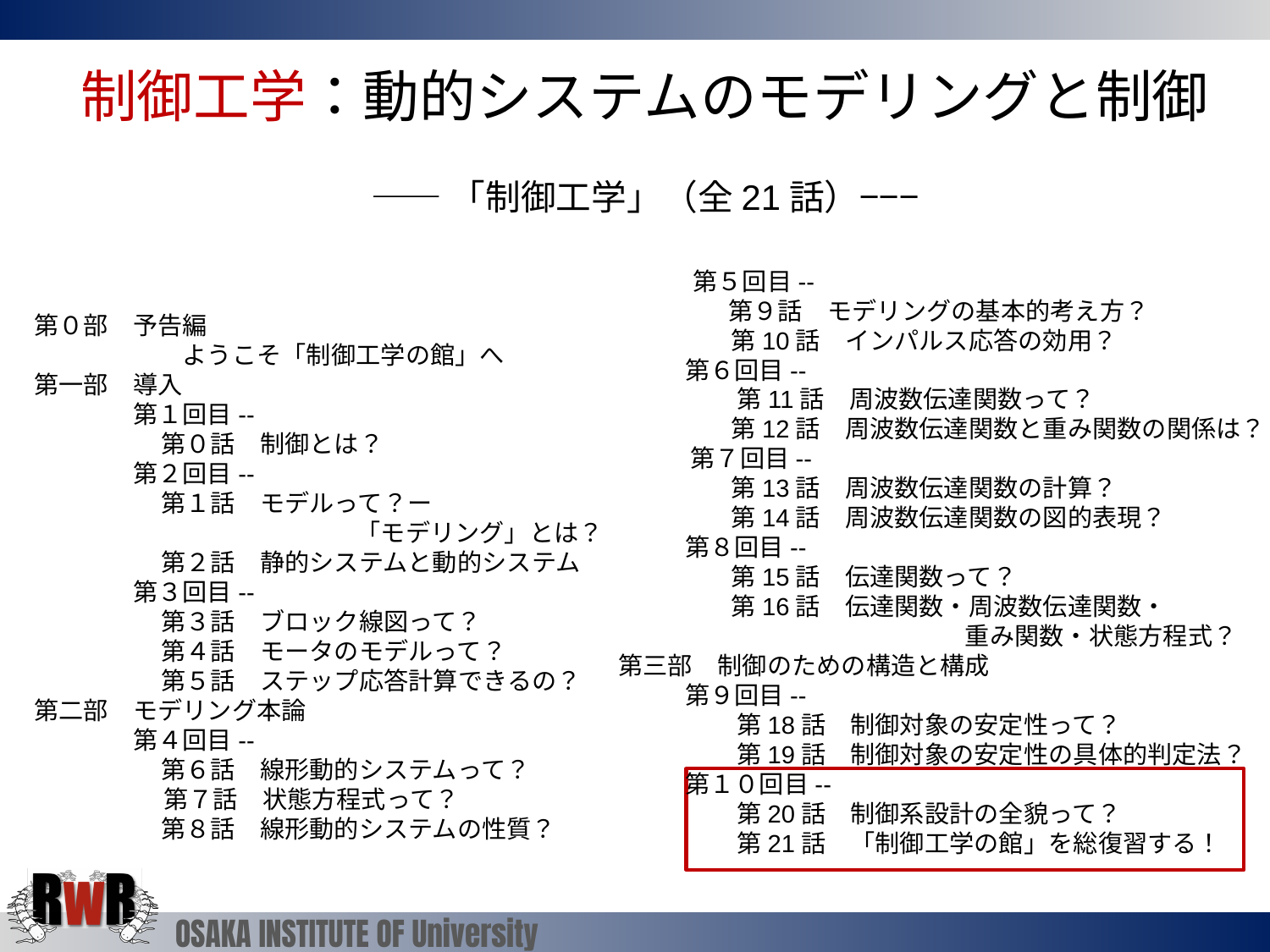

制御工学：動的システムのモデリングと制御
――「制御工学」（全21話）−−−

　　　第５回目--
　　           第９話　モデリングの基本的考え方？
　　　       第10話　インパルス応答の効用？
           第６回目--
 　　　      第11話　周波数伝達関数って？
　　　       第12話　周波数伝達関数と重み関数の関係は？
            第７回目--
　　　       第13話　周波数伝達関数の計算？
　　　       第14話　周波数伝達関数の図的表現？
           第８回目--
　　　       第15話　伝達関数って？
　　　       第16話　伝達関数・周波数伝達関数・
　　　　　　　　　　　　　　重み関数・状態方程式？
第三部　制御のための構造と構成
           第９回目--
　　　        第18話　制御対象の安定性って？
　　　        第19話　制御対象の安定性の具体的判定法？
           第１０回目--
　　　        第20話　制御系設計の全貌って？
　　　        第21話　「制御工学の館」を総復習する！

第０部　予告編
　　　　　　ようこそ「制御工学の館」へ
第一部　導入
　　　　第１回目--
　　　	第０話　制御とは？
　　　　第２回目--
　　　	第１話　モデルって？ー
　　　　　　　　　　　　　「モデリング」とは？
　　　	第２話　静的システムと動的システム
　　　　第３回目--
　　　	第３話　ブロック線図って？
　　　	第４話　モータのモデルって？
　　　	第５話　ステップ応答計算できるの？
第二部　モデリング本論
　　　　第４回目--
　	第６話　線形動的システムって？
　　　　　 第７話　状態方程式って？
　　　	第８話　線形動的システムの性質？